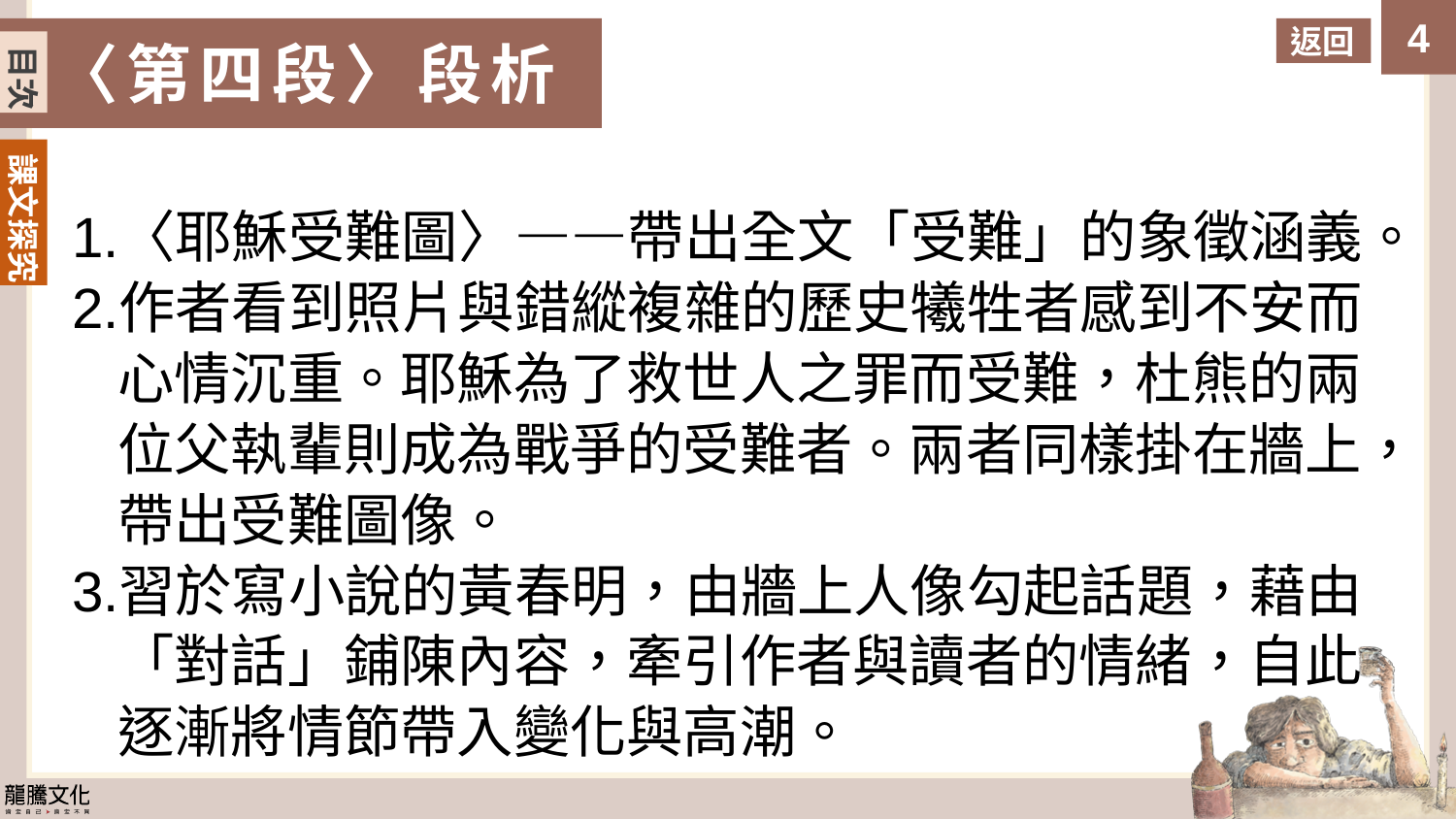

返回
〈第四段〉段析
目次
〈耶穌受難圖〉——帶出全文「受難」的象徵涵義。
作者看到照片與錯縱複雜的歷史犧牲者感到不安而心情沉重。耶穌為了救世人之罪而受難，杜熊的兩位父執輩則成為戰爭的受難者。兩者同樣掛在牆上，帶出受難圖像。
習於寫小說的黃春明，由牆上人像勾起話題，藉由「對話」鋪陳內容，牽引作者與讀者的情緒，自此逐漸將情節帶入變化與高潮。